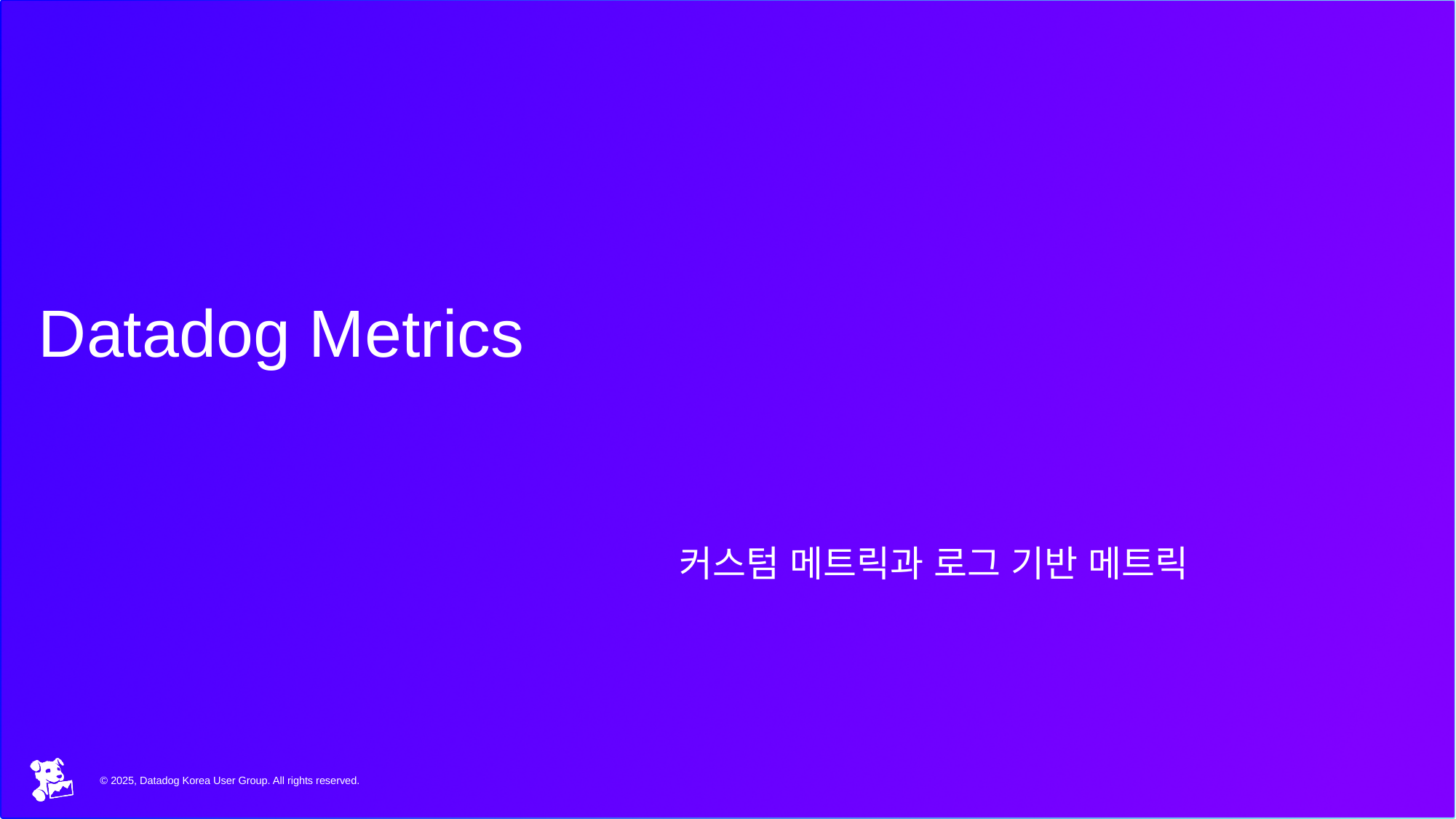

# Datadog Metrics
커스텀 메트릭과 로그 기반 메트릭